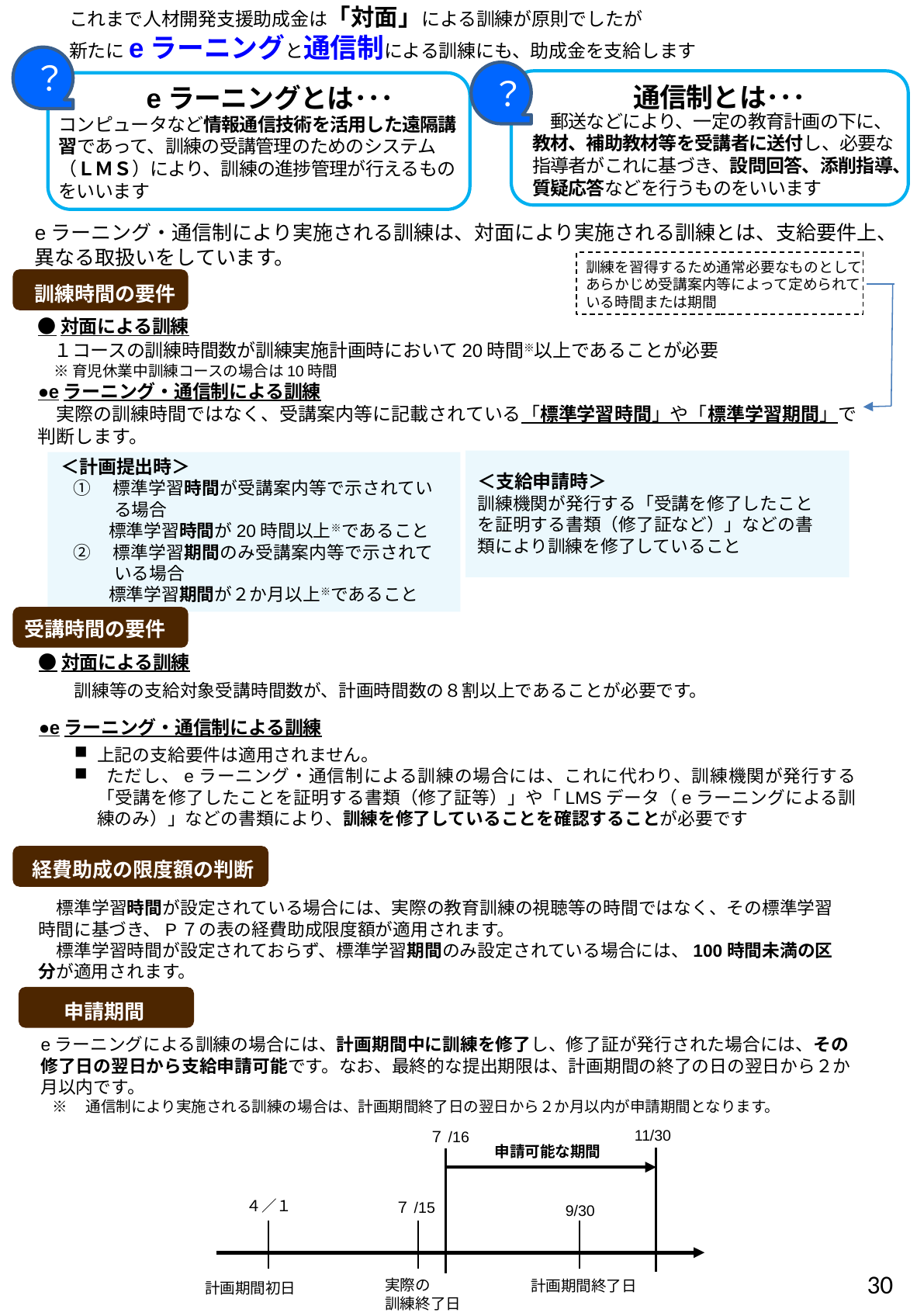

これまで人材開発支援助成金は「対面」による訓練が原則でしたが
新たにeラーニングと通信制による訓練にも、助成金を支給します
？
？

通信制とは･･･
eラーニングとは･･･
　郵送などにより、一定の教育計画の下に、教材、補助教材等を受講者に送付し、必要な指導者がこれに基づき、設問回答、添削指導、質疑応答などを行うものをいいます
コンピュータなど情報通信技術を活用した遠隔講習であって、訓練の受講管理のためのシステム（ＬＭＳ）により、訓練の進捗管理が行えるものをいいます
eラーニング・通信制により実施される訓練の留意点
eラーニング・通信制により実施される訓練は、対面により実施される訓練とは、支給要件上、異なる取扱いをしています。

訓練を習得するため通常必要なものとしてあらかじめ受講案内等によって定められている時間または期間

訓練時間の要件
●対面による訓練
１コースの訓練時間数が訓練実施計画時において20時間※以上であることが必要
※育児休業中訓練コースの場合は10時間
●eラーニング・通信制による訓練
　実際の訓練時間ではなく、受講案内等に記載されている「標準学習時間」や「標準学習期間」で
判断します。

＜計画提出時＞
①　標準学習時間が受講案内等で示されている場合
標準学習時間が20時間以上※であること
②　標準学習期間のみ受講案内等で示されている場合
標準学習期間が２か月以上※であること

＜支給申請時＞
訓練機関が発行する「受講を修了したことを証明する書類（修了証など）」などの書類により訓練を修了していること

受講時間の要件
●対面による訓練
訓練等の支給対象受講時間数が、計画時間数の８割以上であることが必要です。

●eラーニング・通信制による訓練
上記の支給要件は適用されません。
 ただし、eラーニング・通信制による訓練の場合には、これに代わり、訓練機関が発行する「受講を修了したことを証明する書類（修了証等）」や「LMSデータ（eラーニングによる訓練のみ）」などの書類により、訓練を修了していることを確認することが必要です

経費助成の限度額の判断
　標準学習時間が設定されている場合には、実際の教育訓練の視聴等の時間ではなく、その標準学習時間に基づき、P７の表の経費助成限度額が適用されます。
　標準学習時間が設定されておらず、標準学習期間のみ設定されている場合には、100時間未満の区分が適用されます。

申請期間
eラーニングによる訓練の場合には、計画期間中に訓練を修了し、修了証が発行された場合には、その修了日の翌日から支給申請可能です。なお、最終的な提出期限は、計画期間の終了の日の翌日から２か月以内です。
※　通信制により実施される訓練の場合は、計画期間終了日の翌日から２か月以内が申請期間となります。
11/30
７/16
申請可能な期間
４／１
７/15
9/30
30
実際の
訓練終了日
計画期間終了日
計画期間初日